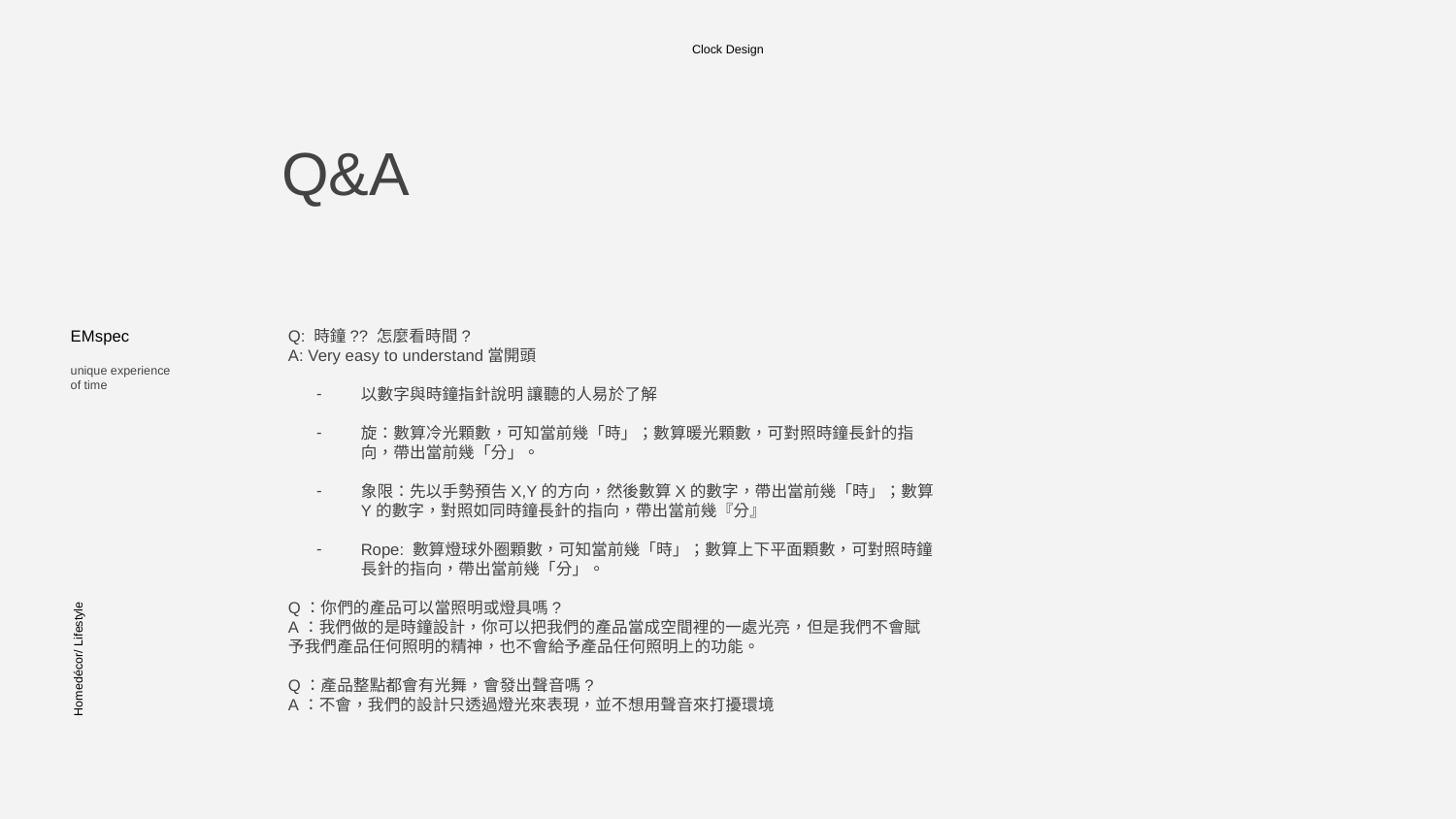

Clock Design
Q&A
EMspec
Q: 時鐘?? 怎麼看時間?
A: Very easy to understand當開頭

以數字與時鐘指針說明 讓聽的人易於了解

旋：數算冷光顆數，可知當前幾「時」；數算暖光顆數，可對照時鐘長針的指向，帶出當前幾「分」。

象限：先以手勢預告X,Y的方向，然後數算X的數字，帶出當前幾「時」；數算Y的數字，對照如同時鐘長針的指向，帶出當前幾『分』

Rope: 數算燈球外圈顆數，可知當前幾「時」；數算上下平面顆數，可對照時鐘長針的指向，帶出當前幾「分」。

Q：你們的產品可以當照明或燈具嗎?
A：我們做的是時鐘設計，你可以把我們的產品當成空間裡的一處光亮，但是我們不會賦予我們產品任何照明的精神，也不會給予產品任何照明上的功能。

Q：產品整點都會有光舞，會發出聲音嗎?
A：不會，我們的設計只透過燈光來表現，並不想用聲音來打擾環境

unique experience
of time
Homedécor/ Lifestyle